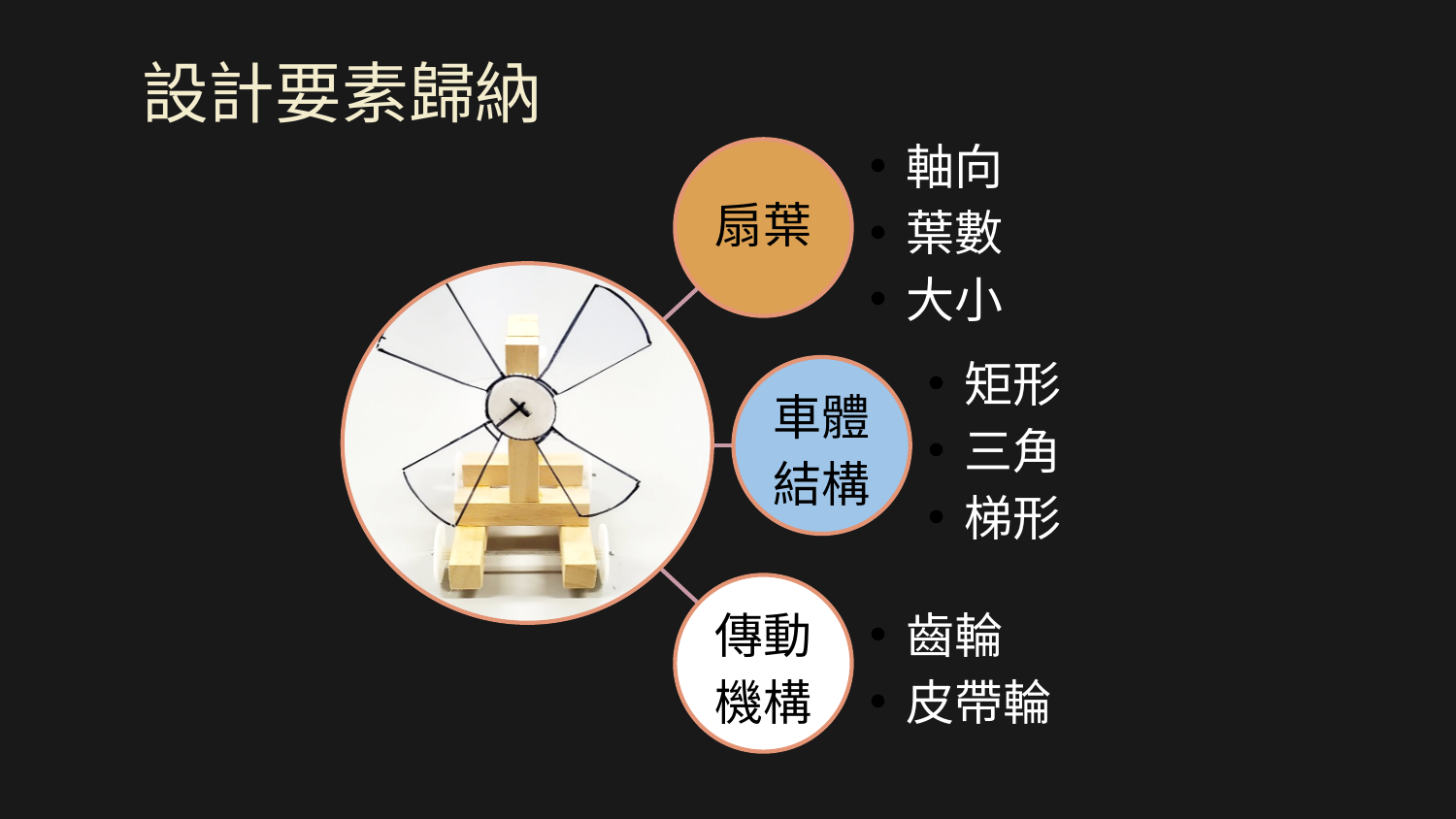

# 設計要素歸納
扇葉
軸向
葉數
大小
車體結構
矩形
三角
梯形
傳動機構
齒輪
皮帶輪